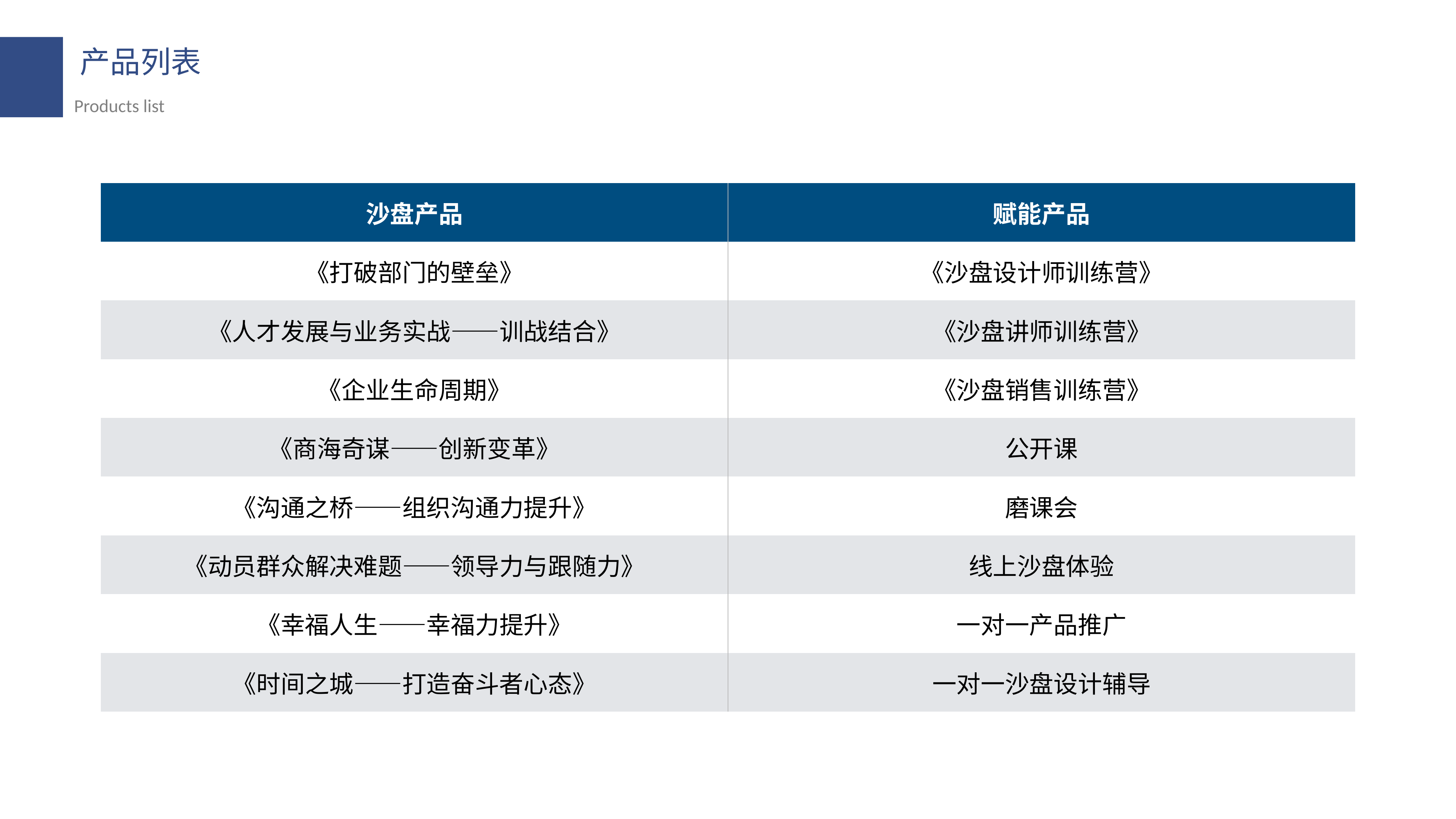

产品列表
Products list
| 沙盘产品 | 赋能产品 |
| --- | --- |
| 《打破部门的壁垒》 | 《沙盘设计师训练营》 |
| 《人才发展与业务实战——训战结合》 | 《沙盘讲师训练营》 |
| 《企业生命周期》 | 《沙盘销售训练营》 |
| 《商海奇谋——创新变革》 | 公开课 |
| 《沟通之桥——组织沟通力提升》 | 磨课会 |
| 《动员群众解决难题——领导力与跟随力》 | 线上沙盘体验 |
| 《幸福人生——幸福力提升》 | 一对一产品推广 |
| 《时间之城——打造奋斗者心态》 | 一对一沙盘设计辅导 |